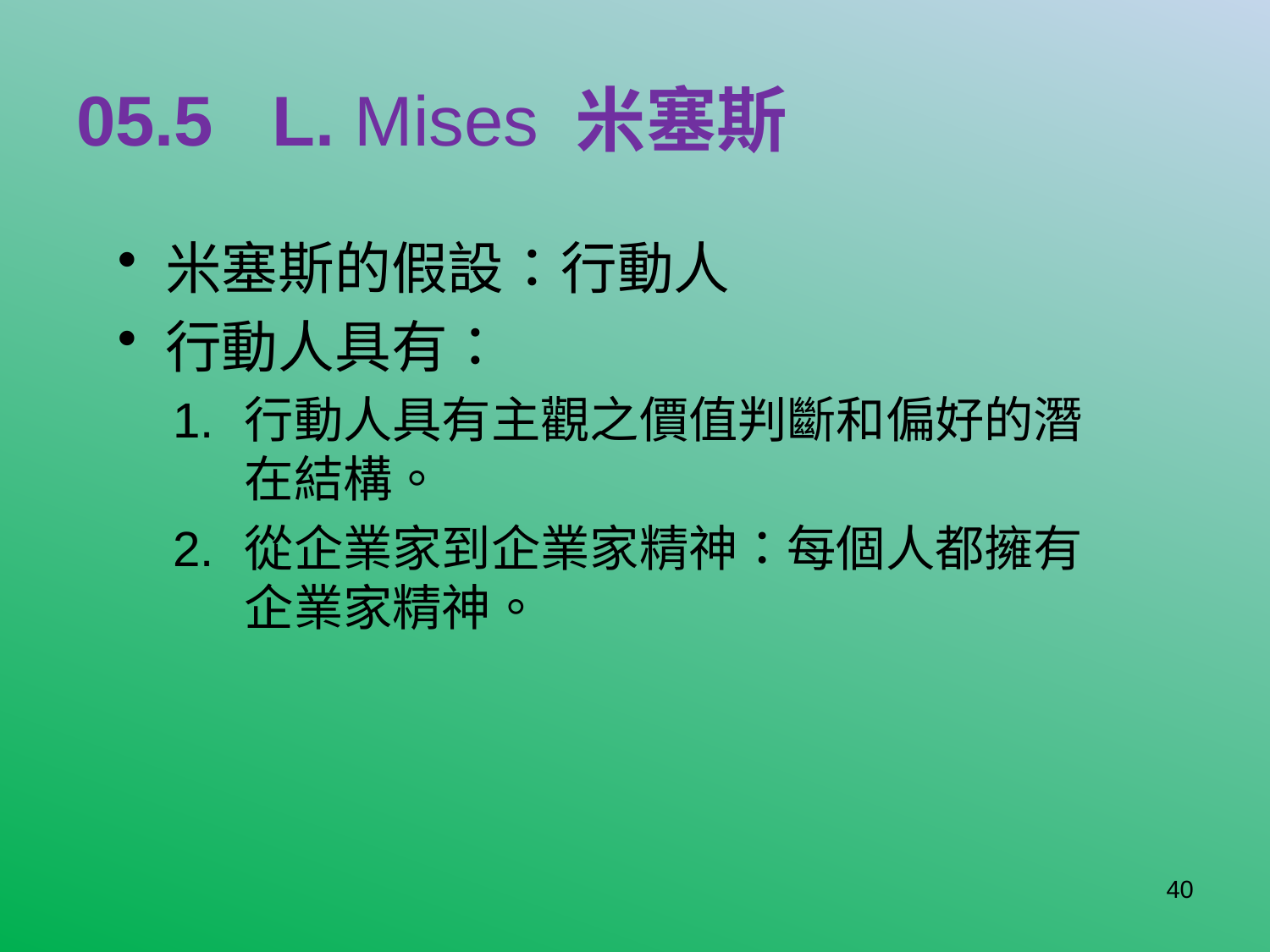

# 05.5   L. Mises 米塞斯
米塞斯的假設：行動人
行動人具有：
行動人具有主觀之價值判斷和偏好的潛在結構。
從企業家到企業家精神：每個人都擁有企業家精神。

40